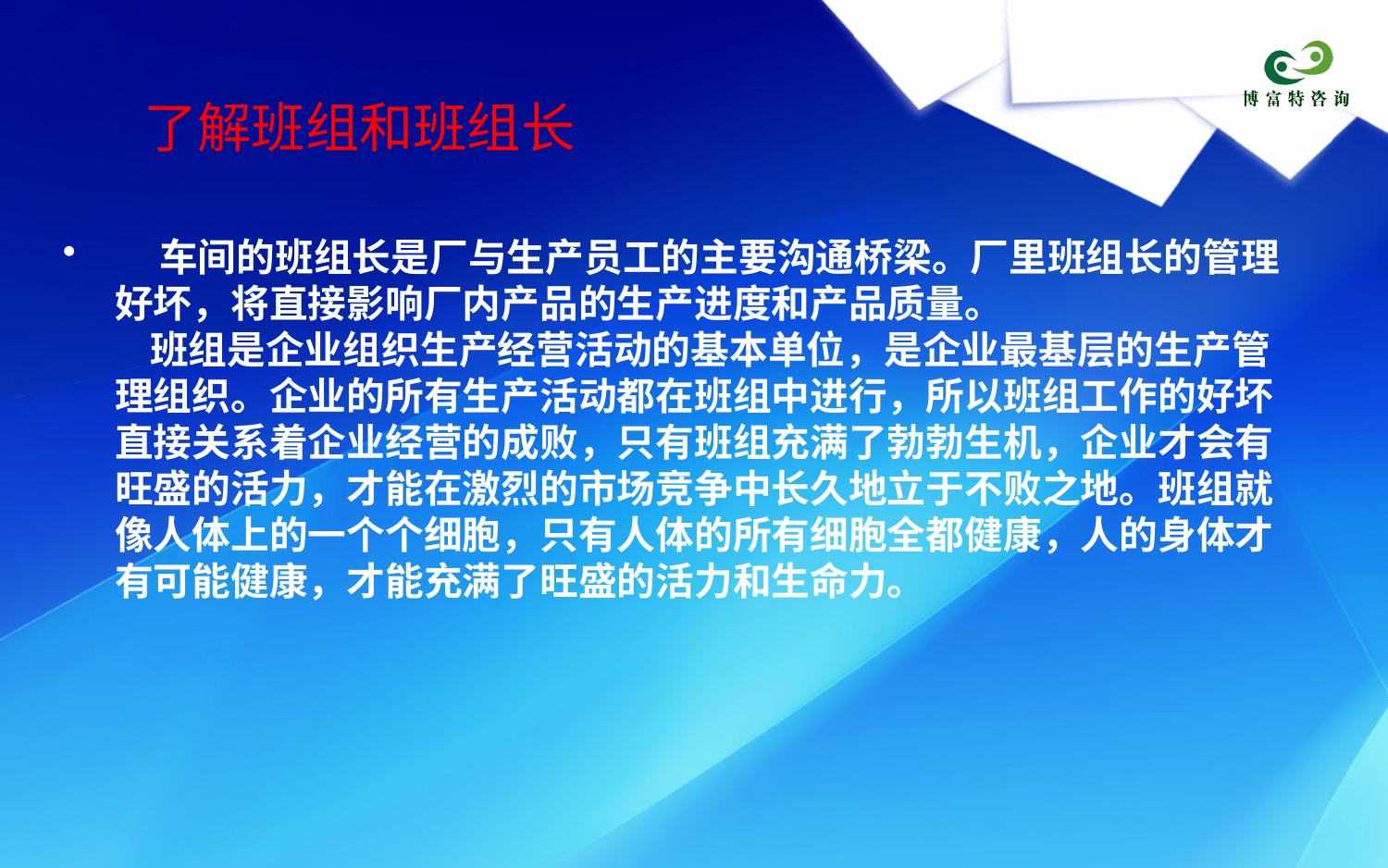

了解班组和班组长
    车间的班组长是厂与生产员工的主要沟通桥梁。厂里班组长的管理好坏，将直接影响厂内产品的生产进度和产品质量。
    班组是企业组织生产经营活动的基本单位，是企业最基层的生产管理组织。企业的所有生产活动都在班组中进行，所以班组工作的好坏直接关系着企业经营的成败，只有班组充满了勃勃生机，企业才会有旺盛的活力，才能在激烈的市场竞争中长久地立于不败之地。班组就像人体上的一个个细胞，只有人体的所有细胞全都健康，人的身体才有可能健康，才能充满了旺盛的活力和生命力。